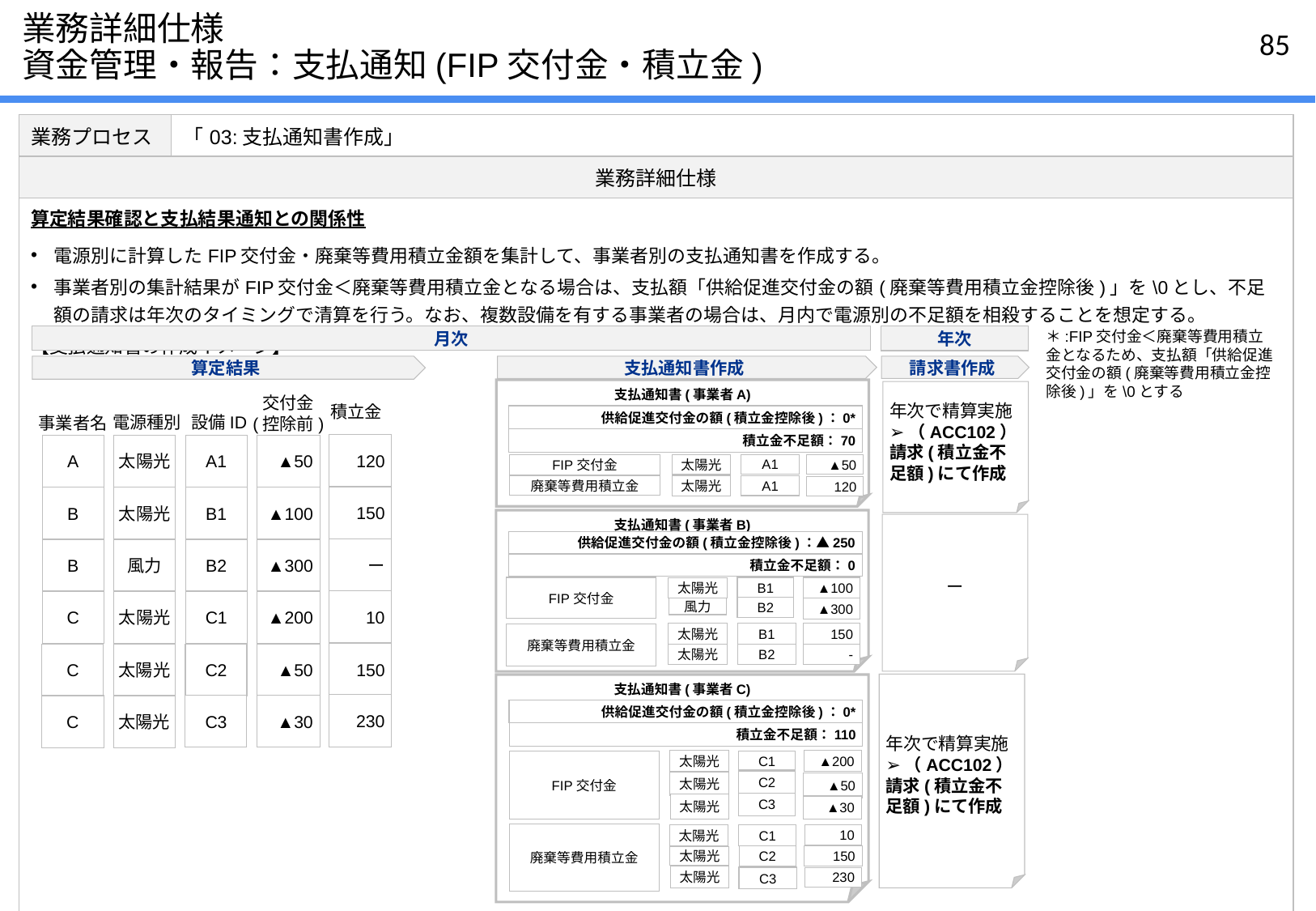

# 業務詳細仕様 資金管理・報告：支払通知(FIP交付金・積立金)
| 業務プロセス | 「03:支払通知書作成」 |
| --- | --- |
| 業務詳細仕様 |  |
| 算定結果確認と支払結果通知との関係性 電源別に計算したFIP交付金・廃棄等費用積立金額を集計して、事業者別の支払通知書を作成する。 事業者別の集計結果がFIP交付金＜廃棄等費用積立金となる場合は、支払額「供給促進交付金の額(廃棄等費用積立金控除後)」を\0とし、不足額の請求は年次のタイミングで清算を行う。なお、複数設備を有する事業者の場合は、月内で電源別の不足額を相殺することを想定する。 【支払通知書の作成イメージ】 |  |
＊:FIP交付金＜廃棄等費用積立金となるため、支払額「供給促進交付金の額(廃棄等費用積立金控除後)」を\0とする
月次
年次
支払通知書作成
請求書作成
算定結果
支払通知書(事業者A)
年次で精算実施
➢（ACC102）
請求(積立金不足額)にて作成
積立金
交付金
(控除前)
供給促進交付金の額(積立金控除後)：0*
電源種別
設備ID
事業者名
積立金不足額：70
120
A
太陽光
A1
▲50
FIP交付金
A1
▲50
太陽光
A1
太陽光
廃棄等費用積立金
120
150
B
太陽光
B1
▲100
支払通知書(事業者B)
ー
供給促進交付金の額(積立金控除後)：▲250
ー
B
風力
B2
▲300
積立金不足額：0
FIP交付金
B1
▲100
太陽光
B1
150
太陽光
廃棄等費用積立金
B2
▲300
風力
B2
-
太陽光
10
C
太陽光
C1
▲200
150
C
太陽光
C2
▲50
年次で精算実施
➢（ACC102）
請求(積立金不足額)にて作成
支払通知書(事業者C)
積立金不足額：110
FIP交付金
C2
太陽光
▲50
C3
廃棄等費用積立金
10
C1
太陽光
C2
150
太陽光
太陽光
▲30
230
C3
▲30
C
太陽光
供給促進交付金の額(積立金控除後)：0*
▲200
太陽光
C1
太陽光
C3
230